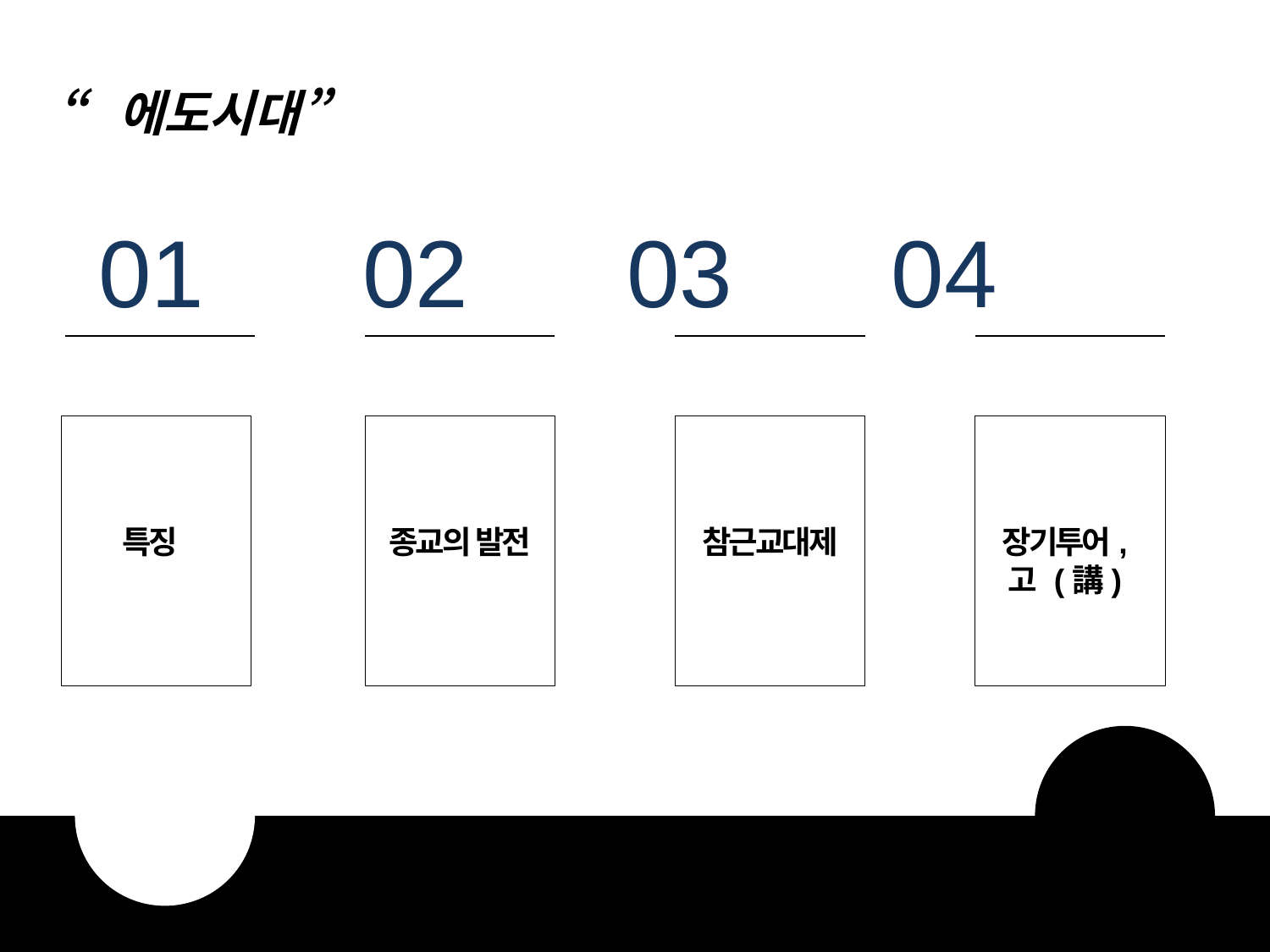

“에도시대”
 01      02      03      04

특징
종교의 발전
참근교대제
장기투어,
고 (講)